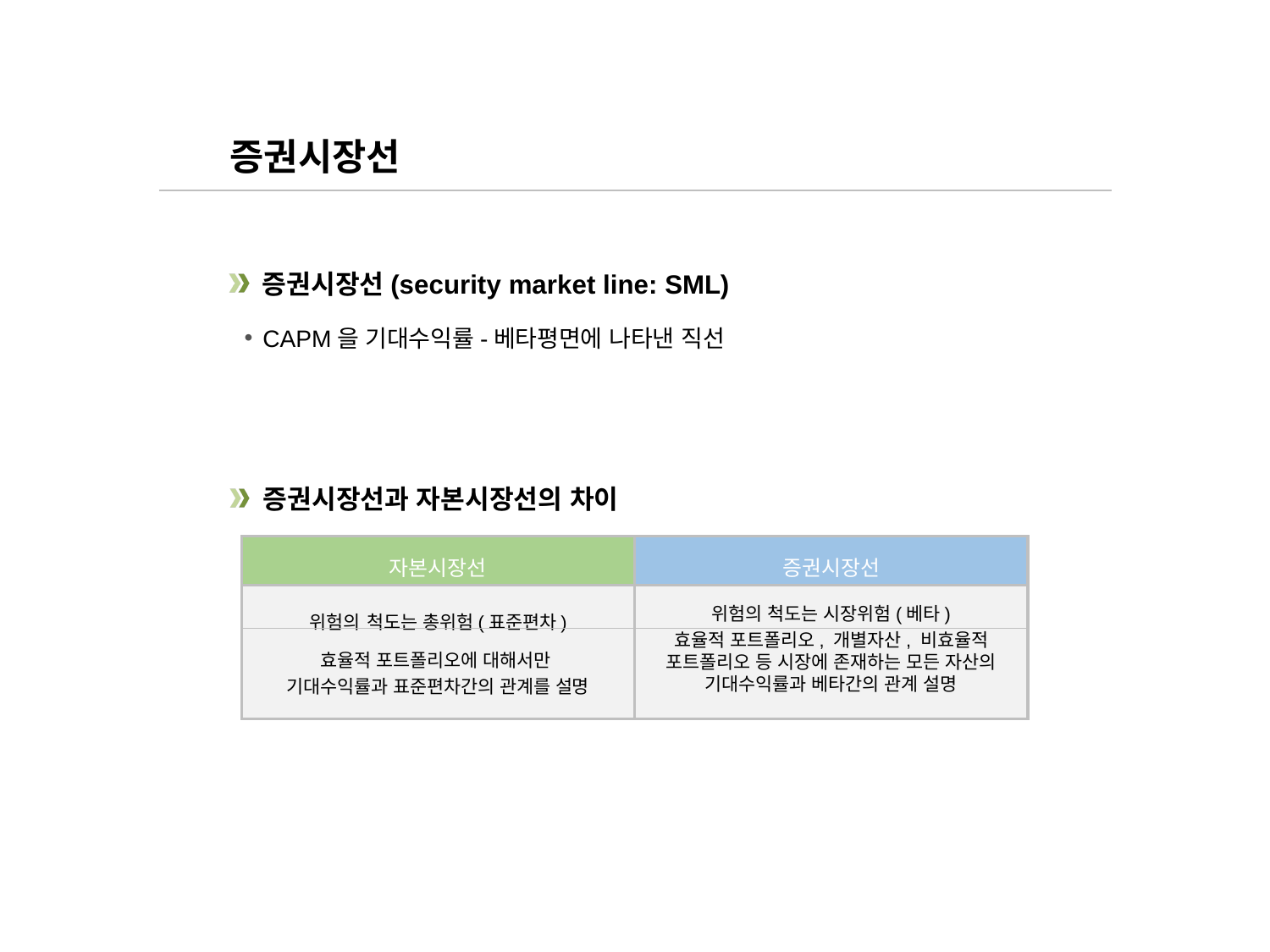

# 증권시장선
증권시장선(security market line: SML)
CAPM을 기대수익률-베타평면에 나타낸 직선
증권시장선과 자본시장선의 차이
증권시장선
자본시장선
위험의 척도는 시장위험(베타)
효율적 포트폴리오, 개별자산, 비효율적 포트폴리오 등 시장에 존재하는 모든 자산의 기대수익률과 베타간의 관계 설명
위험의 척도는 총위험(표준편차)
효율적 포트폴리오에 대해서만
기대수익률과 표준편차간의 관계를 설명